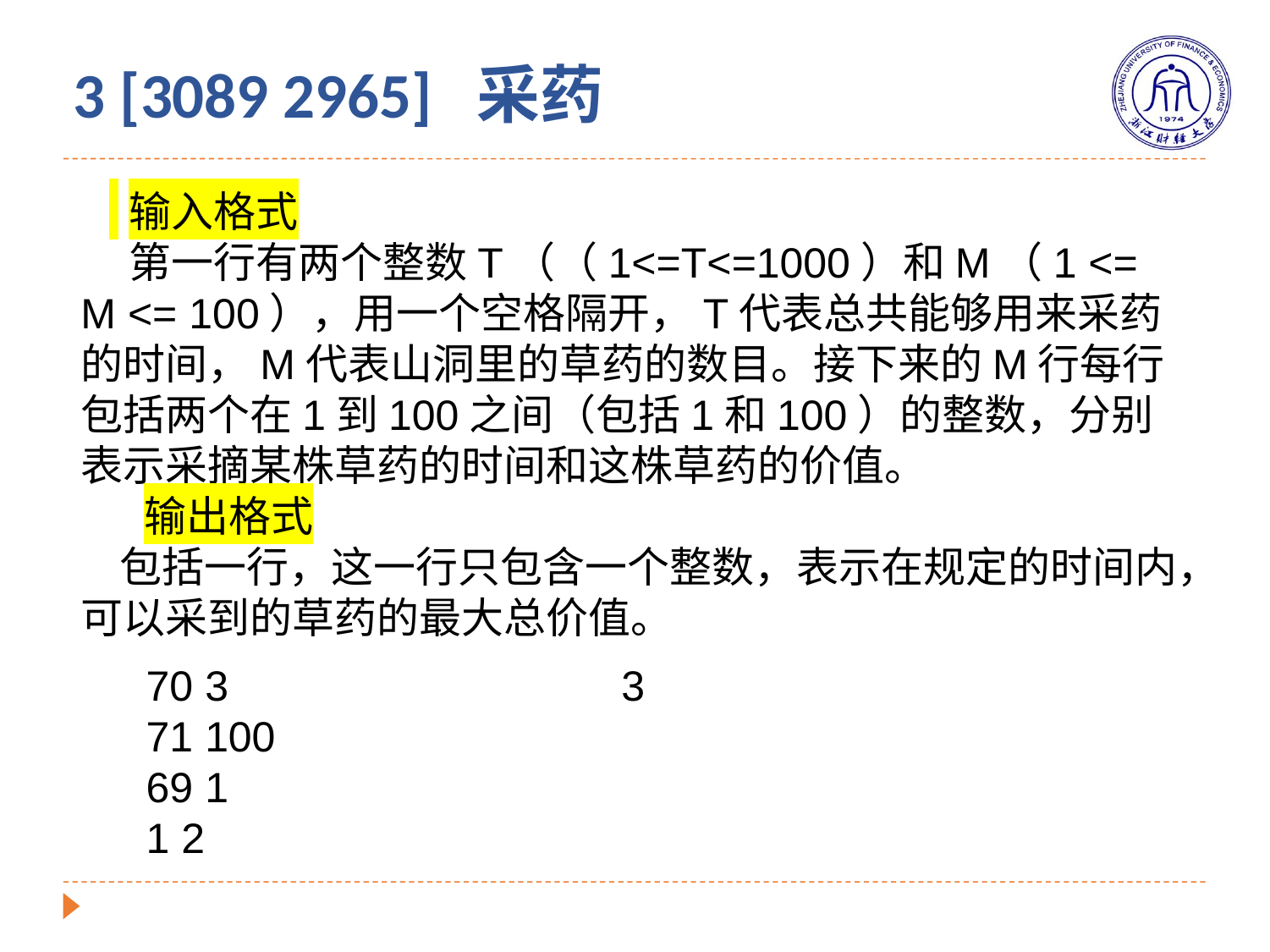

3 [3089 2965]  采药
    输入格式
    第一行有两个整数T（（1<=T<=1000）和M（1 <= M <= 100），用一个空格隔开，T代表总共能够用来采药的时间，M代表山洞里的草药的数目。接下来的M行每行包括两个在1到100之间（包括1和100）的整数，分别表示采摘某株草药的时间和这株草药的价值。
输出格式
   包括一行，这一行只包含一个整数，表示在规定的时间内，可以采到的草药的最大总价值。
70 3
71 100
69 1
1 2
3